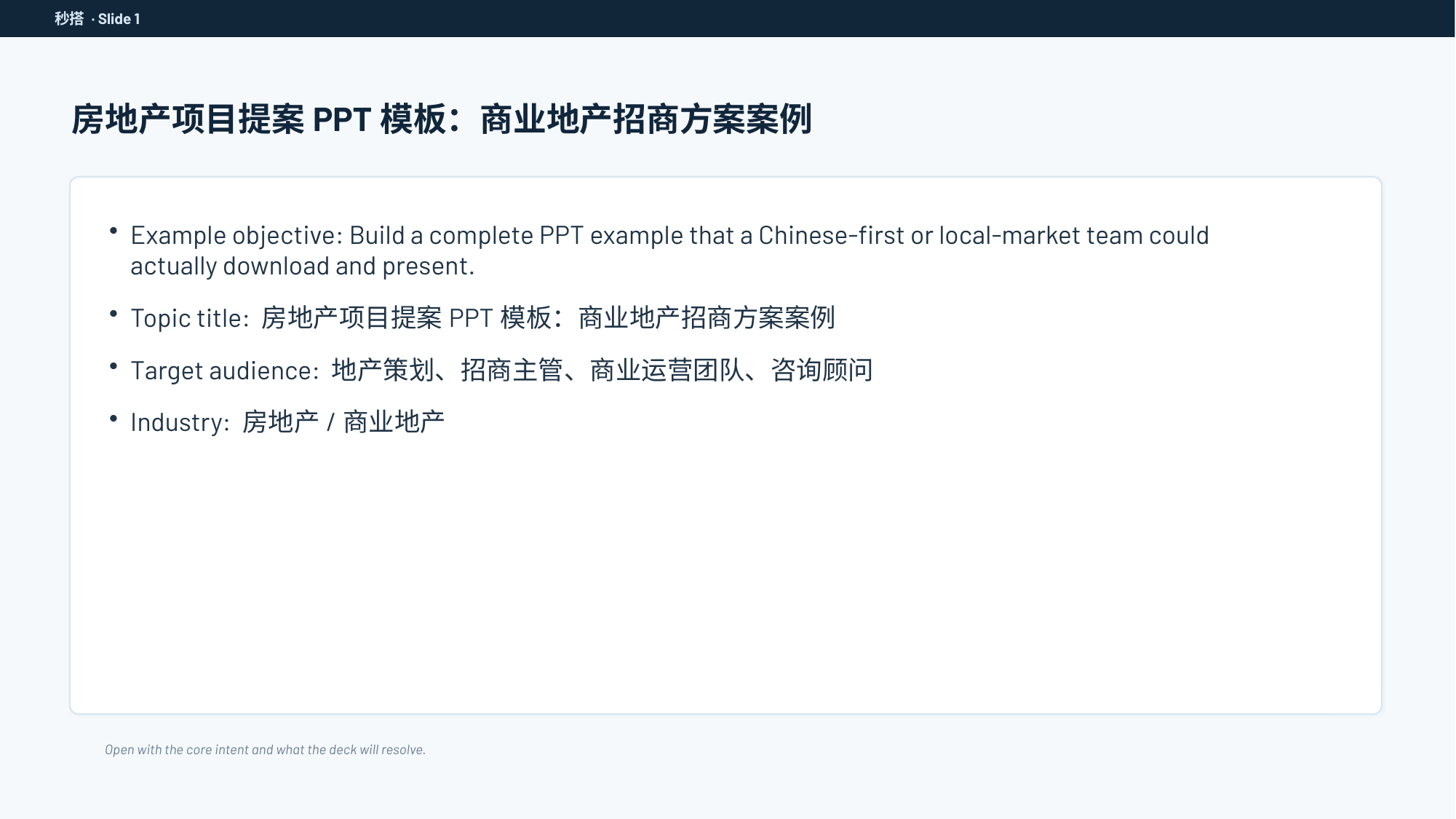

秒搭 · Slide 1
房地产项目提案PPT模板：商业地产招商方案案例

Example objective: Build a complete PPT example that a Chinese-first or local-market team could actually download and present.
Topic title: 房地产项目提案PPT模板：商业地产招商方案案例
Target audience: 地产策划、招商主管、商业运营团队、咨询顾问
Industry: 房地产/商业地产
Open with the core intent and what the deck will resolve.